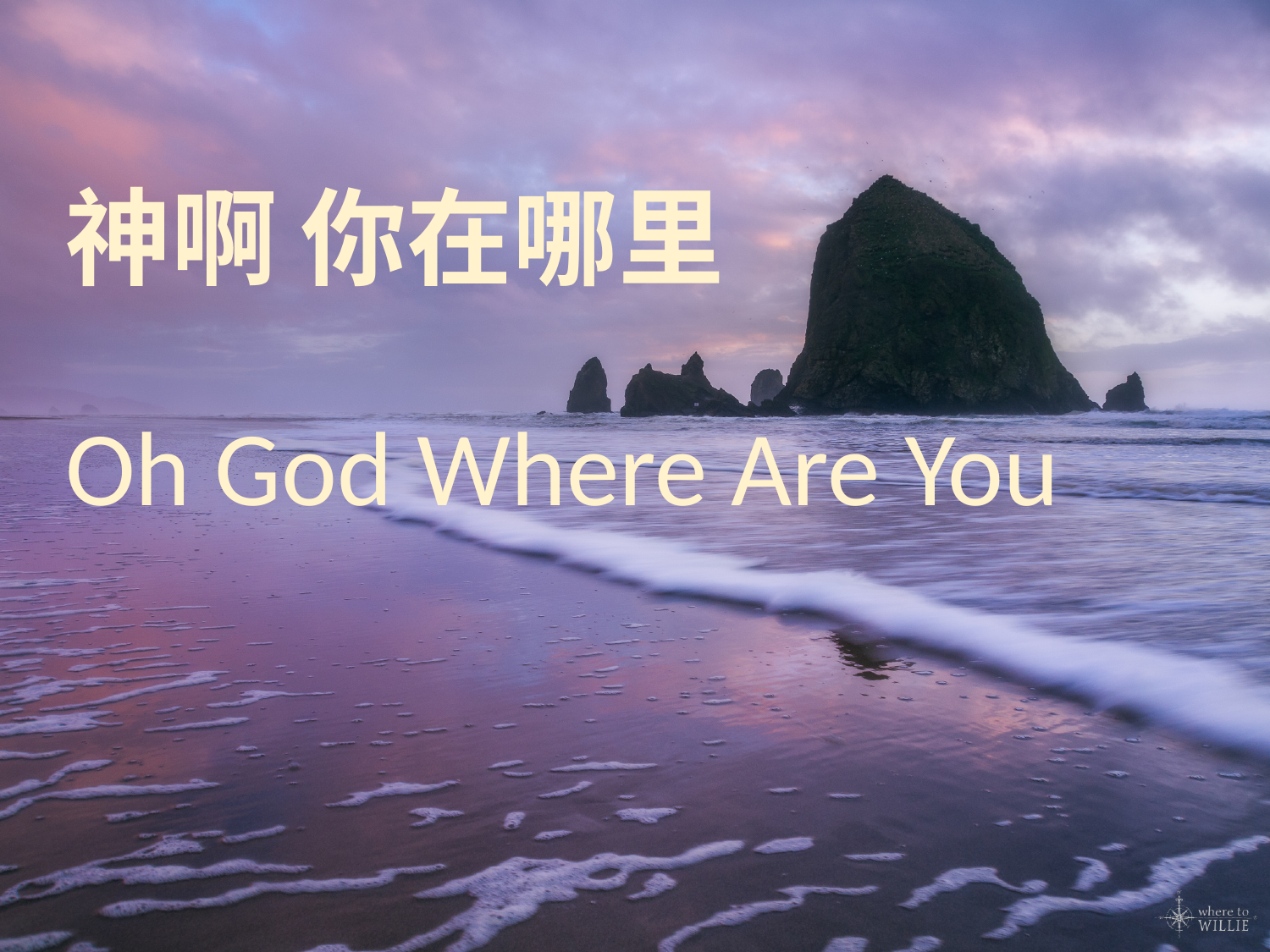

# 神啊 你在哪里 Oh God Where Are You